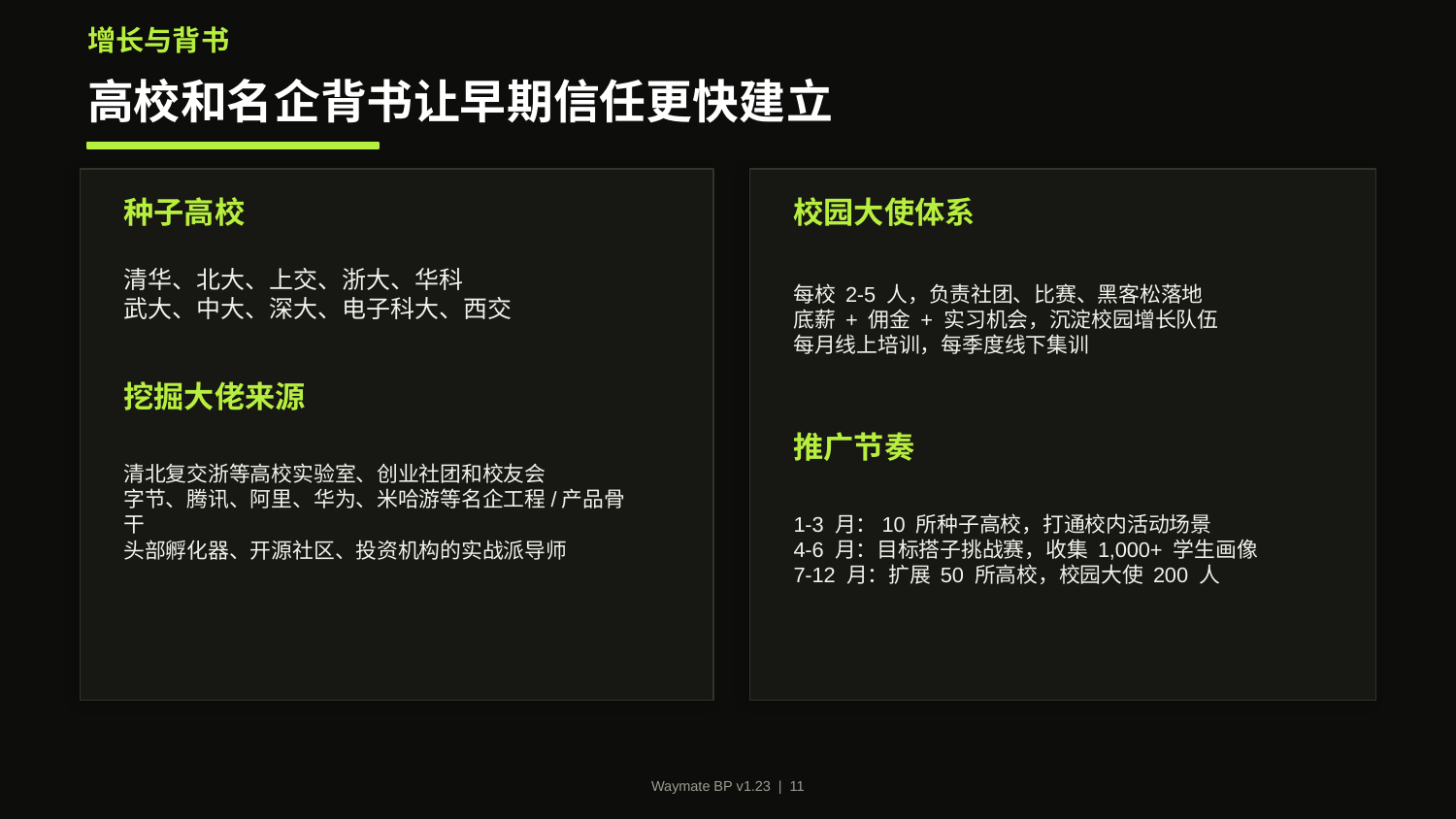

增长与背书
高校和名企背书让早期信任更快建立

种子高校
校园大使体系
清华、北大、上交、浙大、华科
武大、中大、深大、电子科大、西交
每校 2-5 人，负责社团、比赛、黑客松落地
底薪 + 佣金 + 实习机会，沉淀校园增长队伍
每月线上培训，每季度线下集训
挖掘大佬来源
推广节奏
清北复交浙等高校实验室、创业社团和校友会
字节、腾讯、阿里、华为、米哈游等名企工程/产品骨干
头部孵化器、开源社区、投资机构的实战派导师
1-3 月：10 所种子高校，打通校内活动场景
4-6 月：目标搭子挑战赛，收集 1,000+ 学生画像
7-12 月：扩展 50 所高校，校园大使 200 人
Waymate BP v1.23  |  11